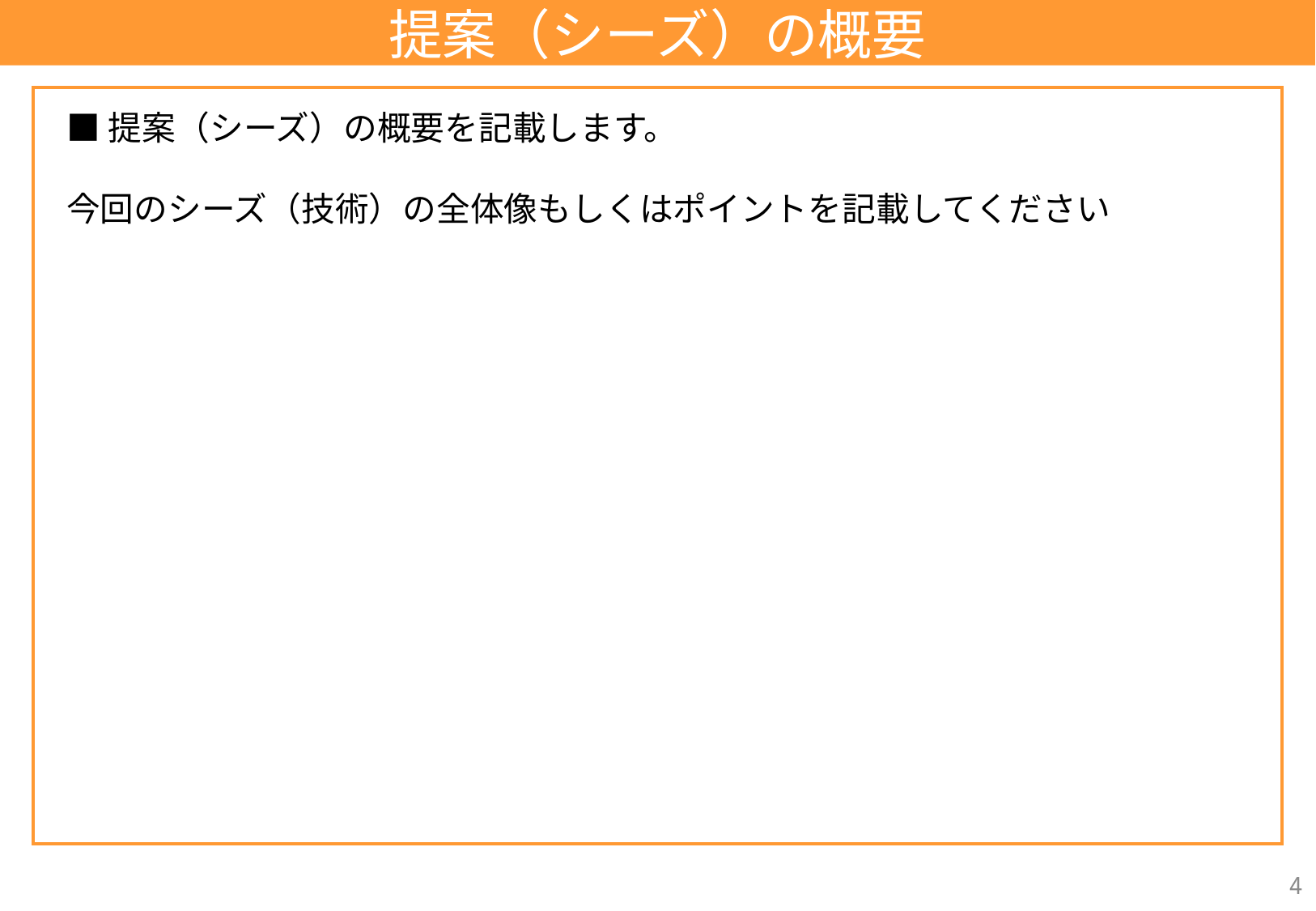

提案（シーズ）の概要

■提案（シーズ）の概要を記載します。

今回のシーズ（技術）の全体像もしくはポイントを記載してください
4